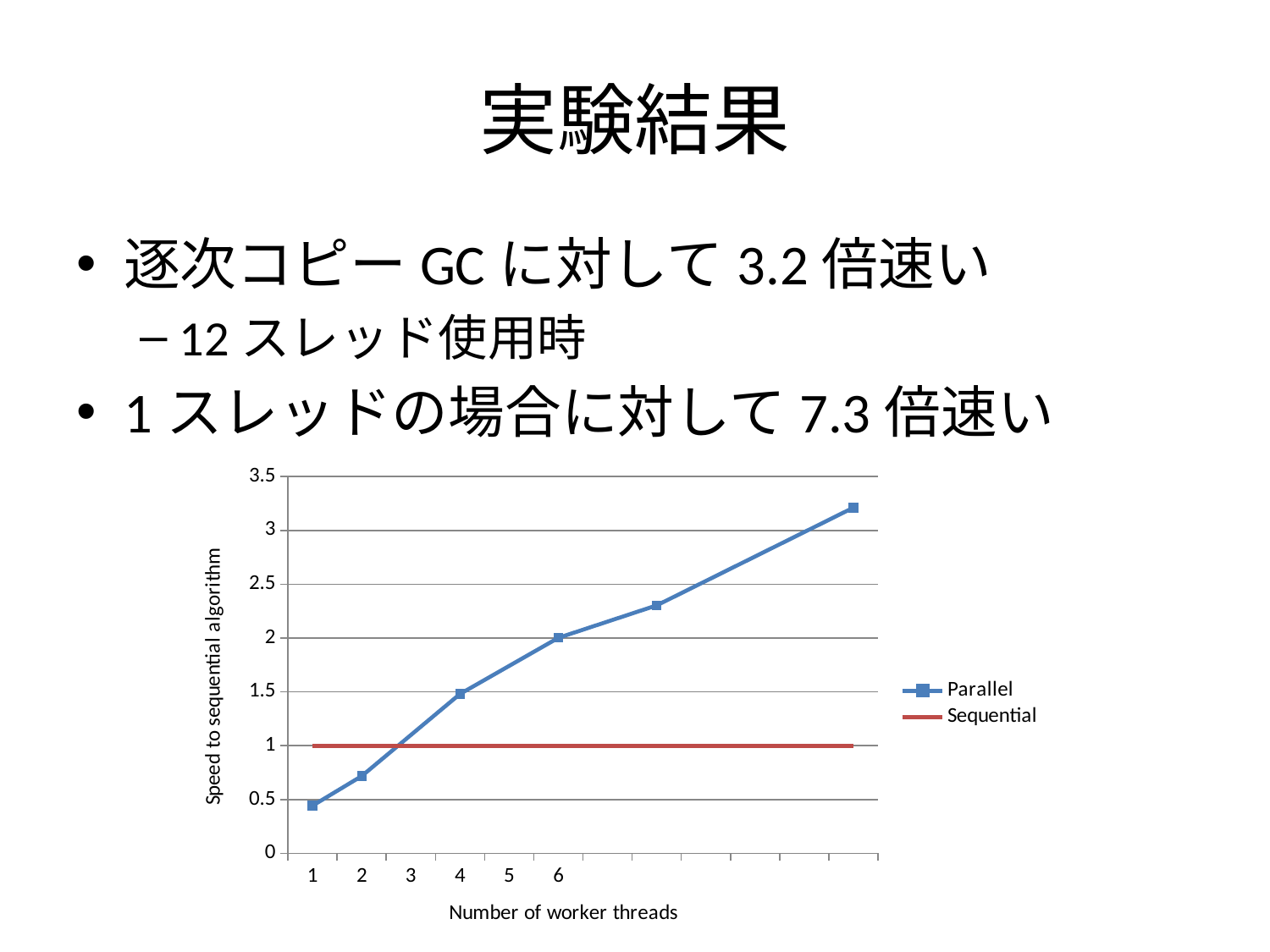

# 実験結果
逐次コピーGCに対して3.2倍速い
12スレッド使用時
1スレッドの場合に対して7.3倍速い

### Chart

| Category |  |  |
|---|---|---|